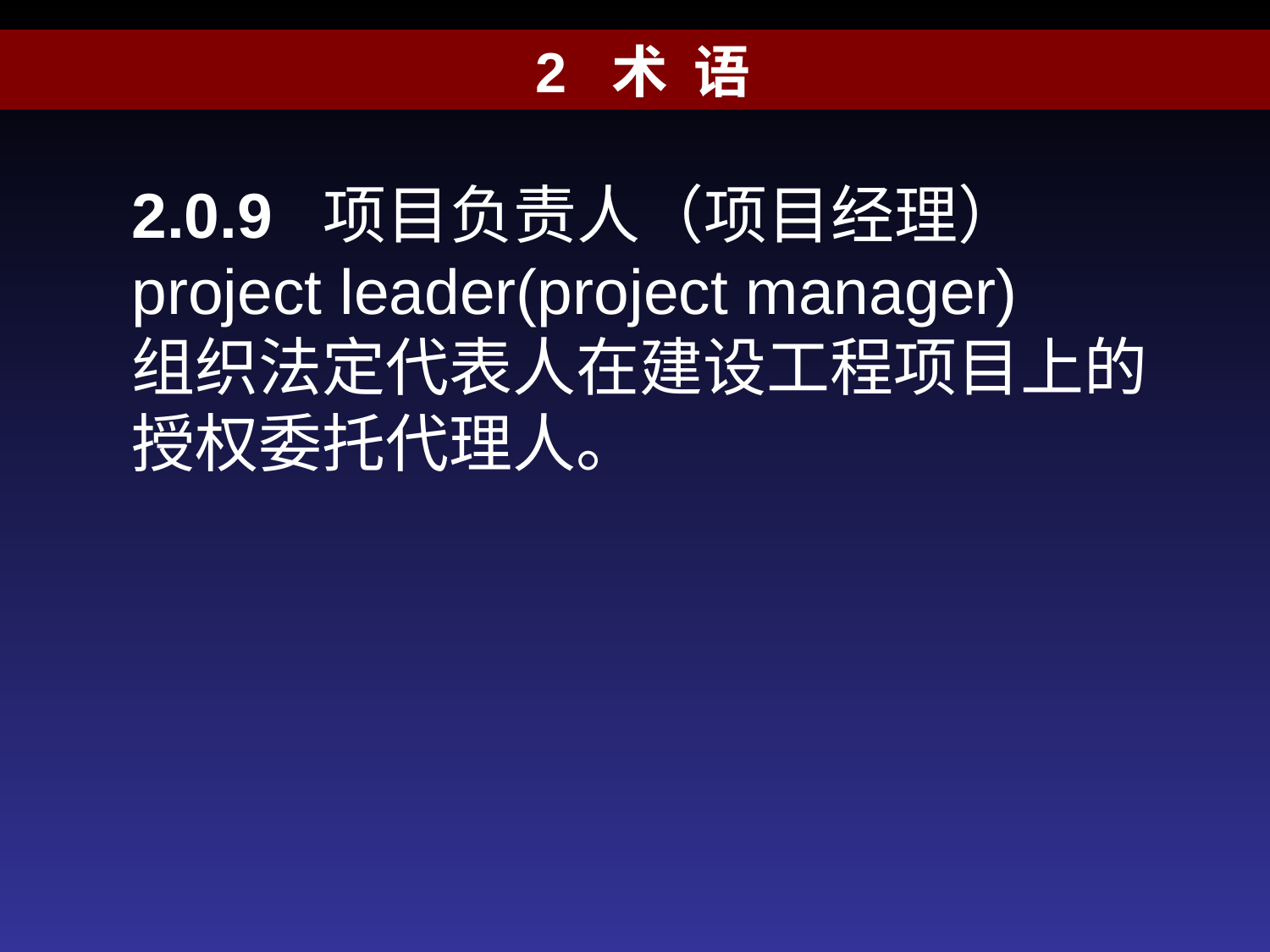

2  术  语
2.0.9  项目负责人（项目经理）    project leader(project manager)
组织法定代表人在建设工程项目上的授权委托代理人。